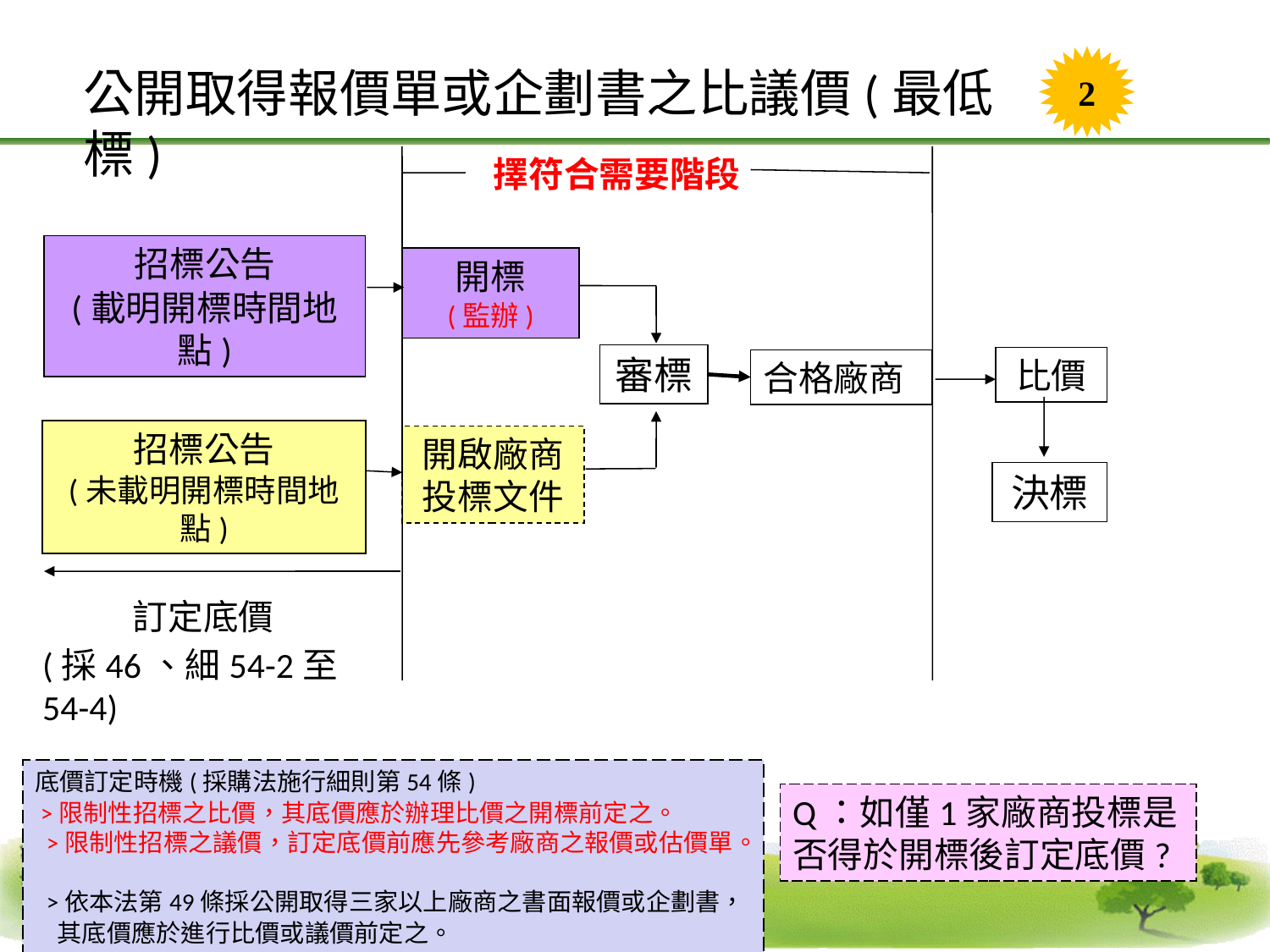

2
公開取得報價單或企劃書之比議價(最低標)
擇符合需要階段

招標公告
(載明開標時間地點)
開標
(監辦)

審標
比價
合格廠商

招標公告
(未載明開標時間地點)
開啟廠商投標文件
決標

訂定底價
(採46、細54-2至54-4)
底價訂定時機(採購法施行細則第54條)
 >限制性招標之比價，其底價應於辦理比價之開標前定之。
 >限制性招標之議價，訂定底價前應先參考廠商之報價或估價單。
 >依本法第49條採公開取得三家以上廠商之書面報價或企劃書，
   其底價應於進行比價或議價前定之。
Q：如僅1家廠商投標是否得於開標後訂定底價?
1020410工程會推動仲裁工作